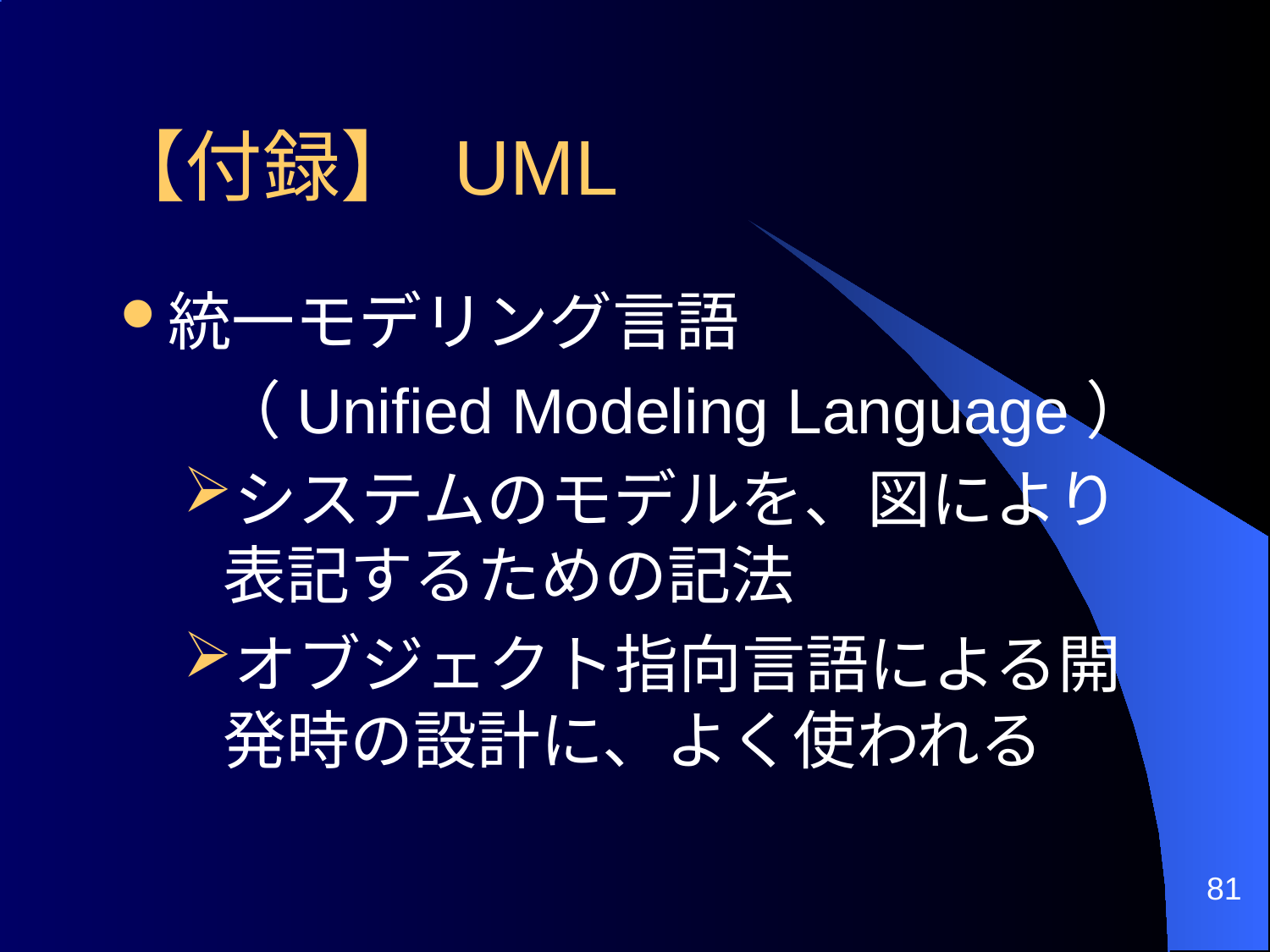

# 【付録】 UML
統一モデリング言語
（Unified Modeling Language）
システムのモデルを、図により表記するための記法
オブジェクト指向言語による開発時の設計に、よく使われる
81